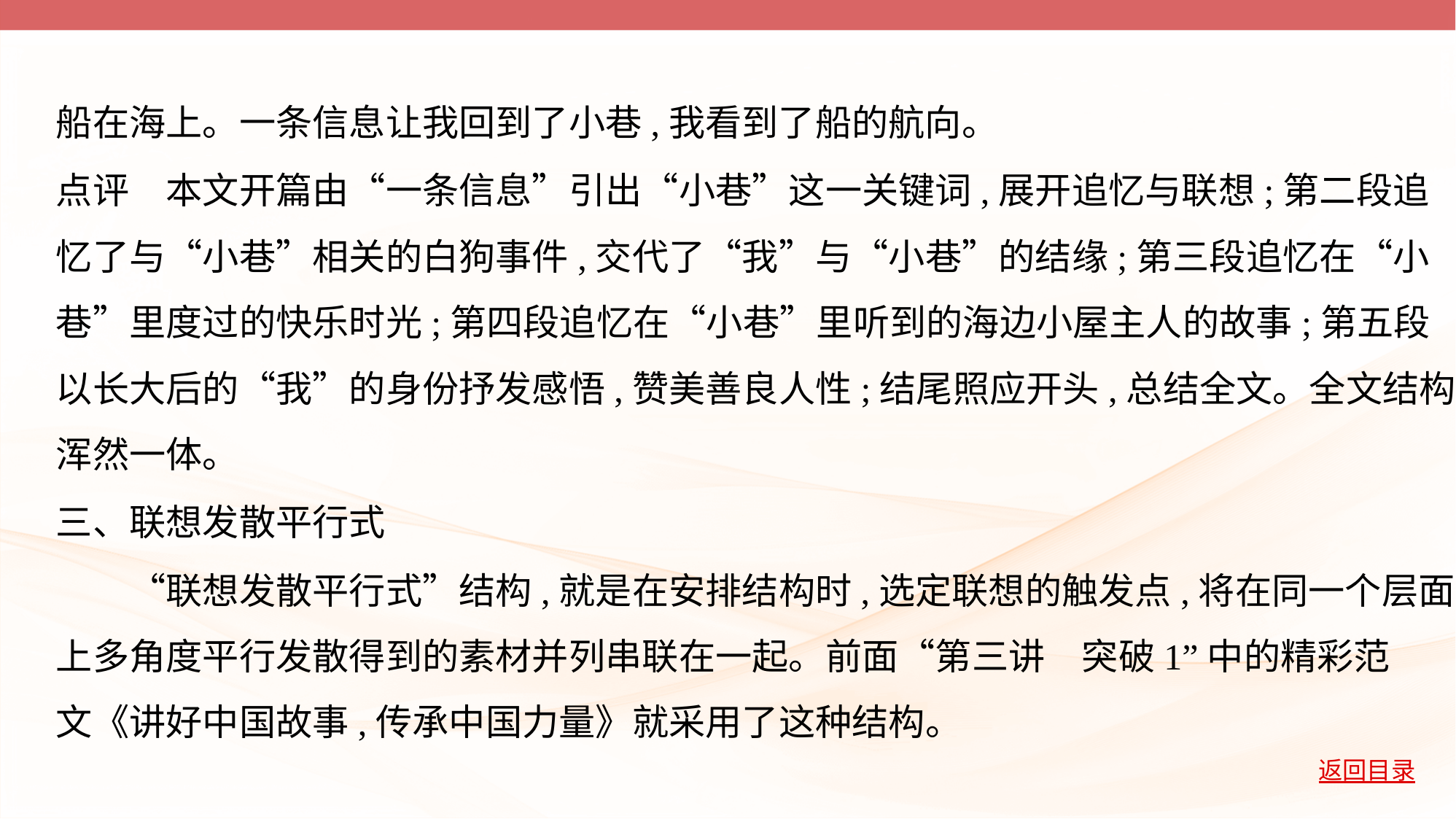

船在海上。一条信息让我回到了小巷,我看到了船的航向。
点评　本文开篇由“一条信息”引出“小巷”这一关键词,展开追忆与联想;第二段追
忆了与“小巷”相关的白狗事件,交代了“我”与“小巷”的结缘;第三段追忆在“小
巷”里度过的快乐时光;第四段追忆在“小巷”里听到的海边小屋主人的故事;第五段
以长大后的“我”的身份抒发感悟,赞美善良人性;结尾照应开头,总结全文。全文结构
浑然一体。
三、联想发散平行式
　　“联想发散平行式”结构,就是在安排结构时,选定联想的触发点,将在同一个层面
上多角度平行发散得到的素材并列串联在一起。前面“第三讲　突破1”中的精彩范
文《讲好中国故事,传承中国力量》就采用了这种结构。